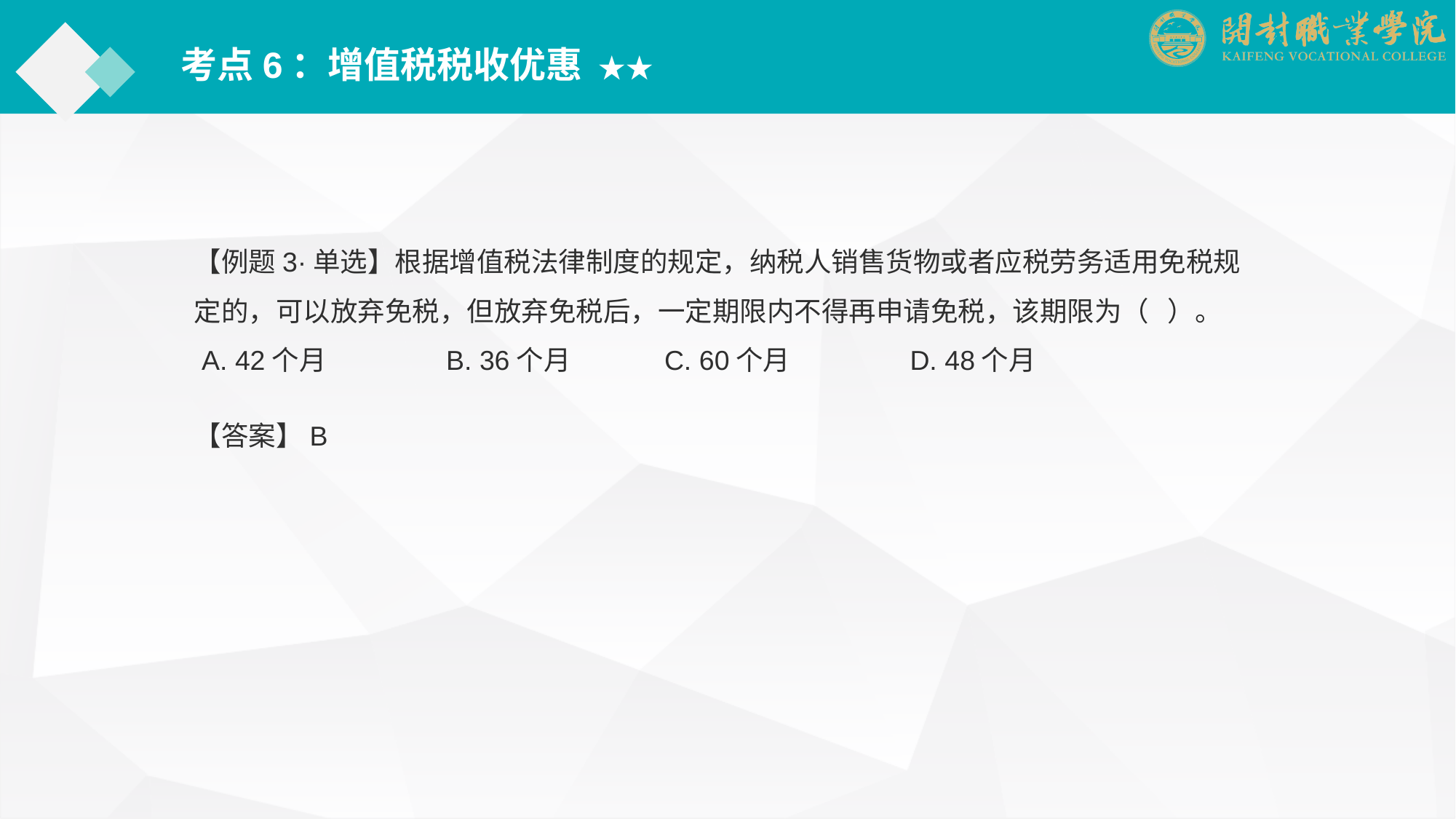

考点6：增值税税收优惠  ★★
【例题3·单选】根据增值税法律制度的规定，纳税人销售货物或者应税劳务适用免税规定的，可以放弃免税，但放弃免税后，一定期限内不得再申请免税，该期限为（   ）。
 A. 42个月	　B. 36个月	　C. 60个月	　　D. 48个月
【答案】B